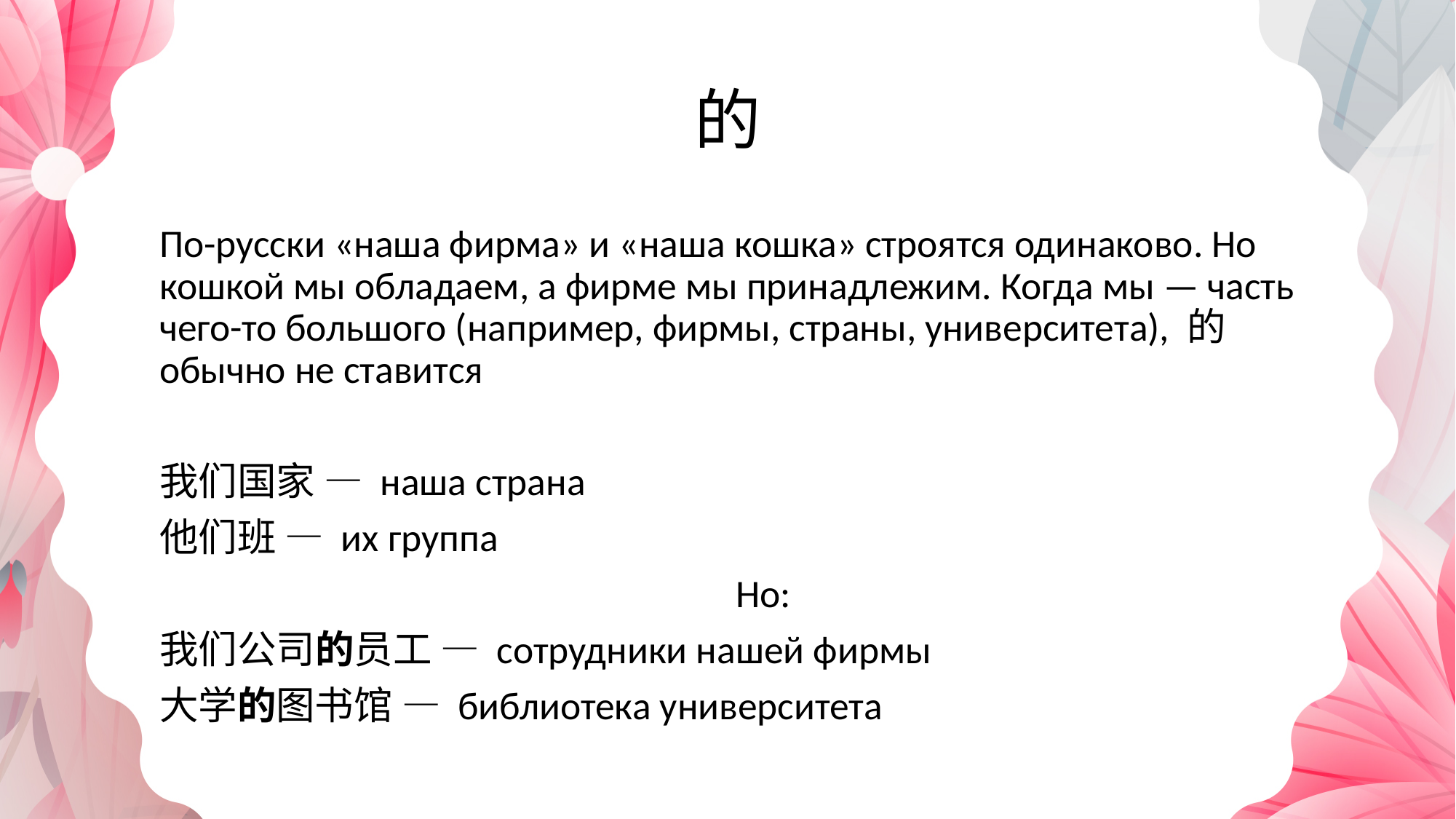

# 的
По-русски «наша фирма» и «наша кошка» строятся одинаково. Но кошкой мы обладаем, а фирме мы принадлежим. Когда мы — часть чего-то большого (например, фирмы, страны, университета), 的 обычно не ставится

我们国家 — наша страна
他们班 — их группа
Но:
我们公司的员工 — сотрудники нашей фирмы
大学的图书馆 — библиотека университета